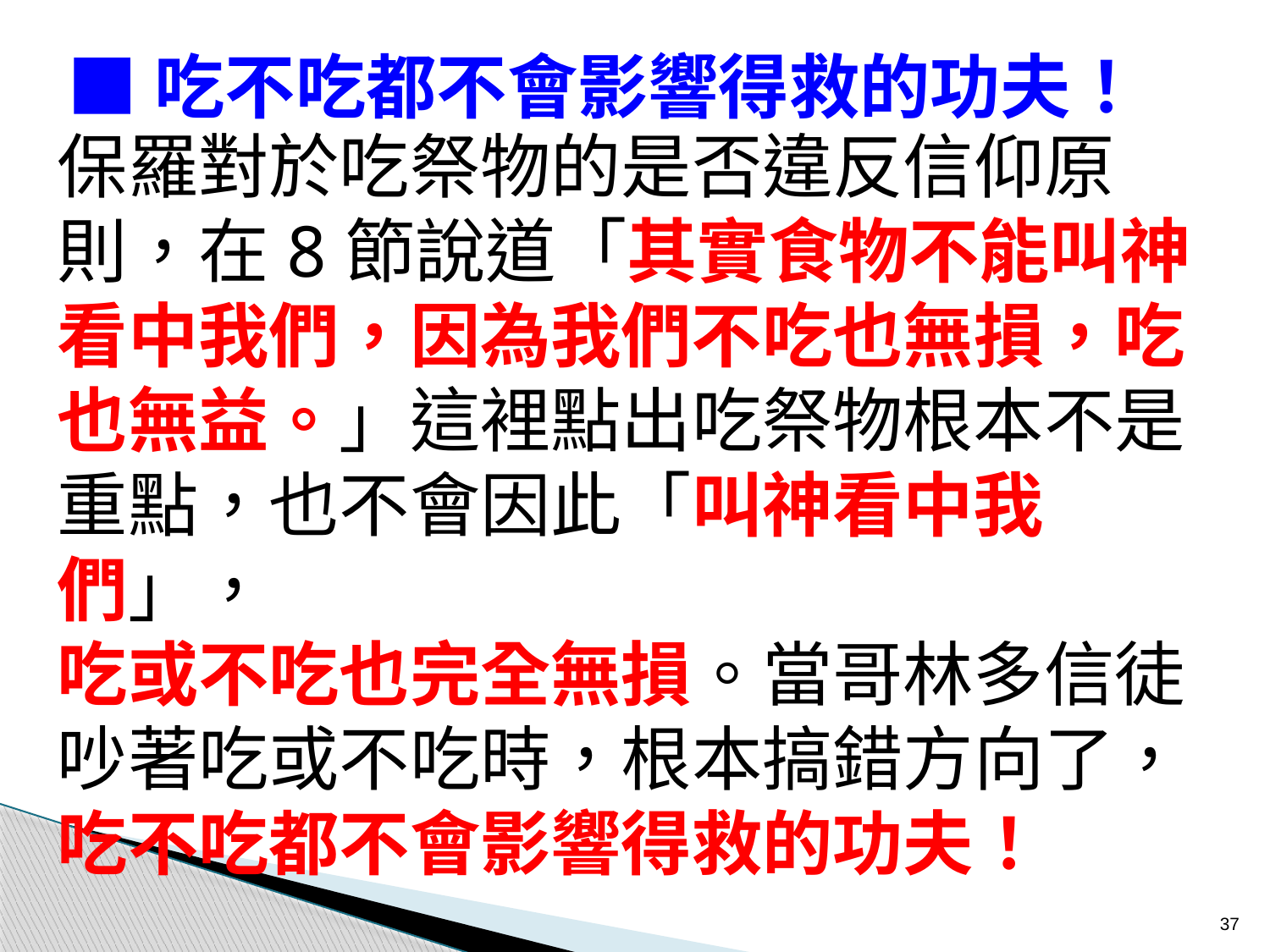

■吃不吃都不會影響得救的功夫！
保羅對於吃祭物的是否違反信仰原則，在8節說道「其實食物不能叫神看中我們，因為我們不吃也無損，吃也無益。」這裡點出吃祭物根本不是重點，也不會因此「叫神看中我們」，
吃或不吃也完全無損。當哥林多信徒吵著吃或不吃時，根本搞錯方向了，吃不吃都不會影響得救的功夫！
37